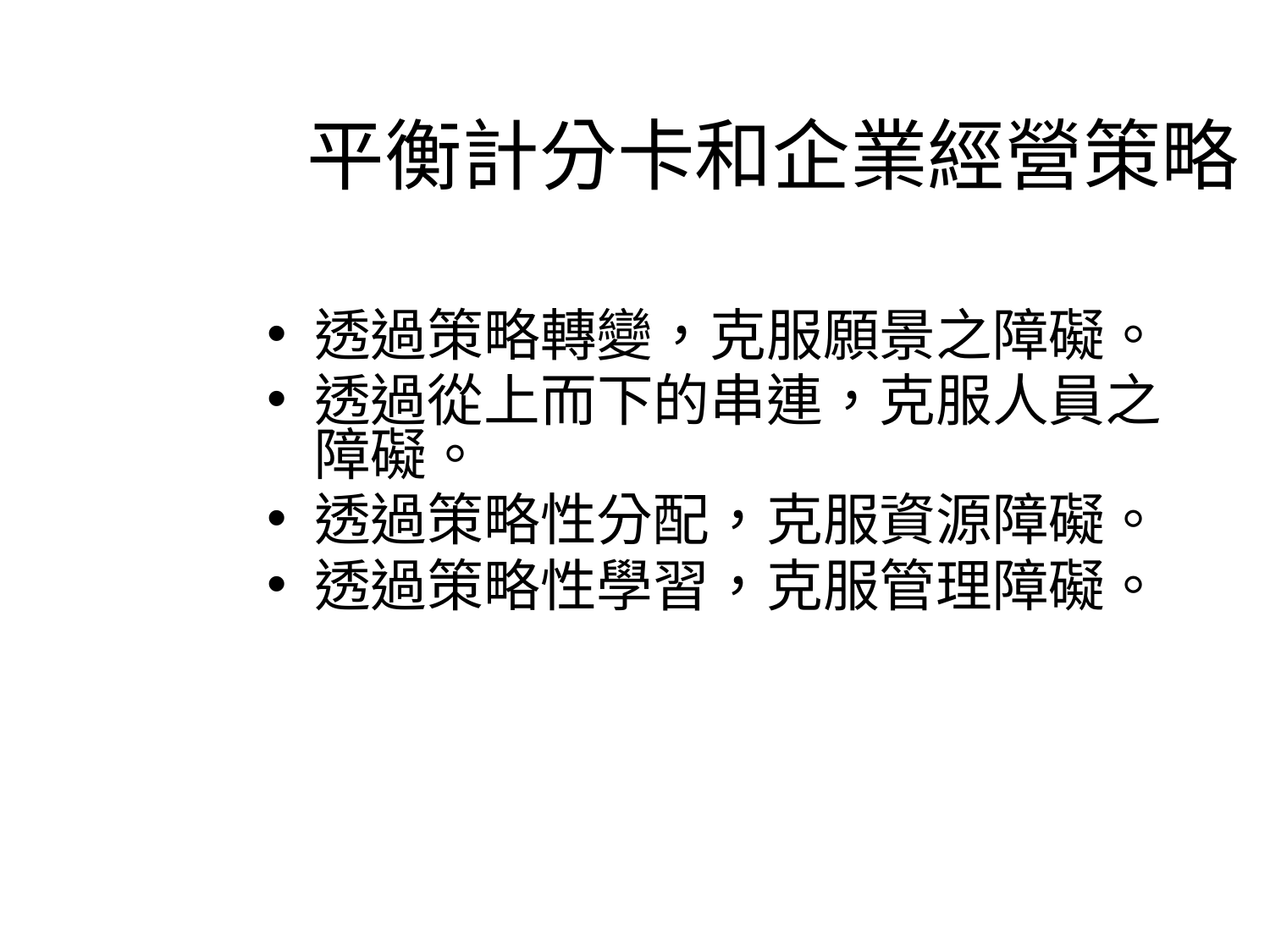

# 平衡計分卡和企業經營策略
透過策略轉變，克服願景之障礙。
透過從上而下的串連，克服人員之障礙。
透過策略性分配，克服資源障礙。
透過策略性學習，克服管理障礙。